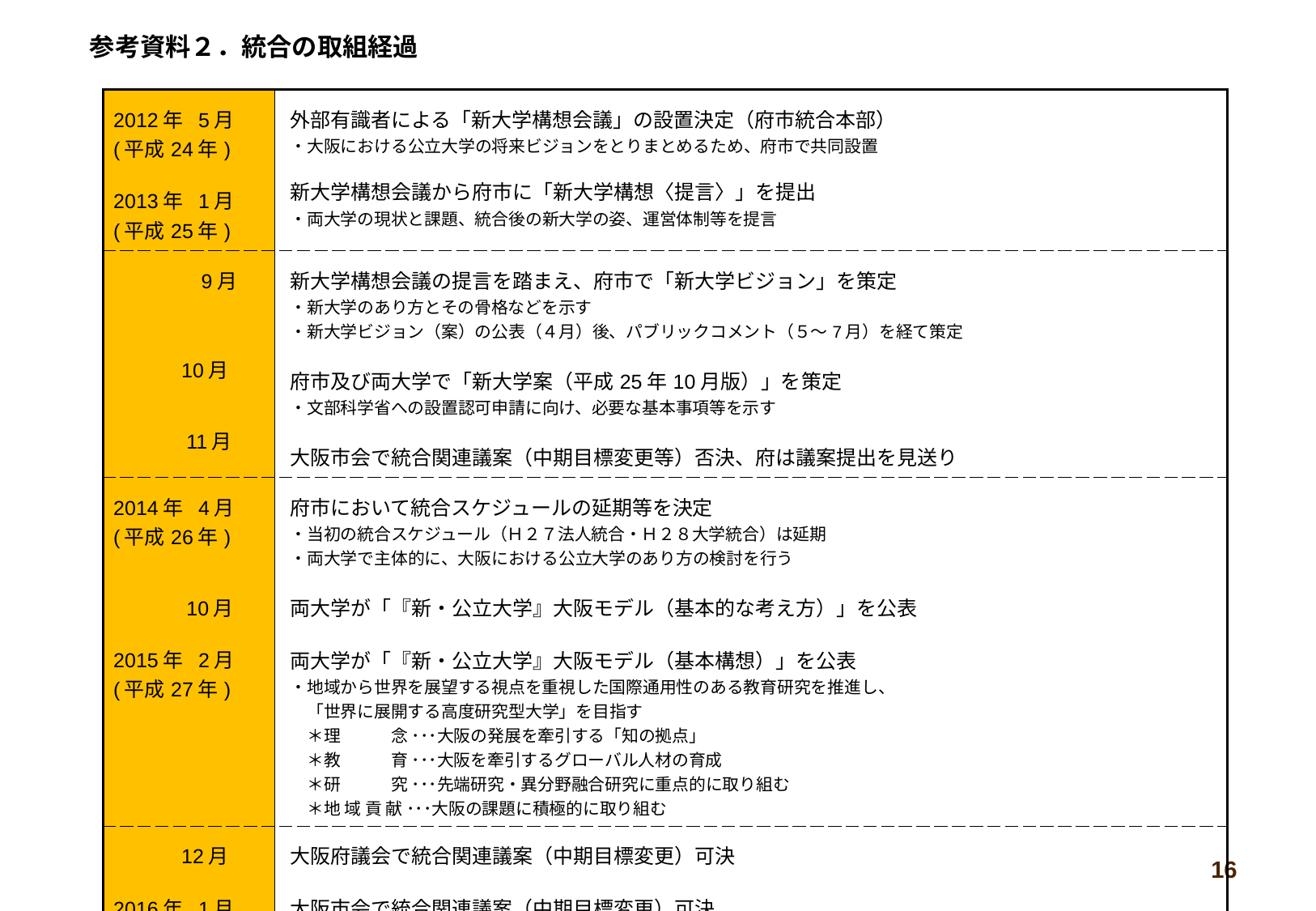

# 参考資料２．統合の取組経過
| 2012年 5月 (平成24年) 2013年 1月 (平成25年) | 外部有識者による「新大学構想会議」の設置決定（府市統合本部） ・大阪における公立大学の将来ビジョンをとりまとめるため、府市で共同設置 新大学構想会議から府市に「新大学構想〈提言〉」を提出 ・両大学の現状と課題、統合後の新大学の姿、運営体制等を提言 |
| --- | --- |
| 9月 10月 　　 11月 | 新大学構想会議の提言を踏まえ、府市で「新大学ビジョン」を策定 ・新大学のあり方とその骨格などを示す ・新大学ビジョン（案）の公表（４月）後、パブリックコメント（５～7月）を経て策定 府市及び両大学で「新大学案（平成25年10月版）」を策定 ・文部科学省への設置認可申請に向け、必要な基本事項等を示す 大阪市会で統合関連議案（中期目標変更等）否決、府は議案提出を見送り |
| 2014年 4月 (平成26年) 　　 10月 2015年 2月 (平成27年) | 府市において統合スケジュールの延期等を決定 ・当初の統合スケジュール（Ｈ２７法人統合・Ｈ２８大学統合）は延期 ・両大学で主体的に、大阪における公立大学のあり方の検討を行う 両大学が「『新・公立大学』大阪モデル（基本的な考え方）」を公表 両大学が「『新・公立大学』大阪モデル（基本構想）」を公表 ・地域から世界を展望する視点を重視した国際通用性のある教育研究を推進し、 　「世界に展開する高度研究型大学」を目指す 　＊理　　　念 ･･･大阪の発展を牽引する「知の拠点」 　＊教　　　育 ･･･大阪を牽引するグローバル人材の育成 　＊研　　　究 ･･･先端研究・異分野融合研究に重点的に取り組む 　＊地 域 貢 献 ･･･大阪の課題に積極的に取り組む |
| 12月 2016年 1月 (平成28年) | 大阪府議会で統合関連議案（中期目標変更）可決 大阪市会で統合関連議案（中期目標変更）可決 |
16